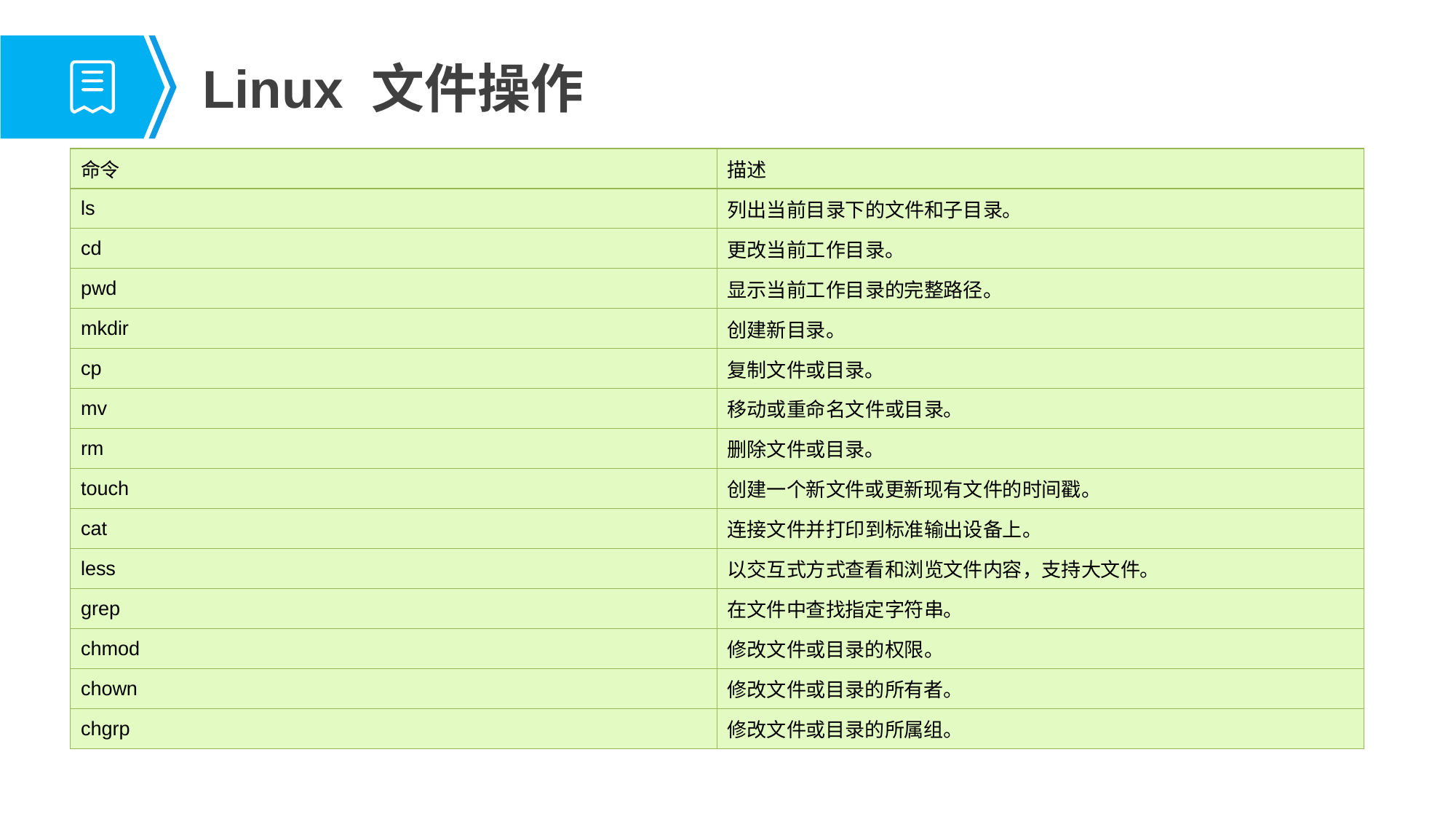

# Linux 文件操作
| 命令 | 描述 |
| --- | --- |
| ls | 列出当前目录下的文件和子目录。 |
| cd | 更改当前工作目录。 |
| pwd | 显示当前工作目录的完整路径。 |
| mkdir | 创建新目录。 |
| cp | 复制文件或目录。 |
| mv | 移动或重命名文件或目录。 |
| rm | 删除文件或目录。 |
| touch | 创建一个新文件或更新现有文件的时间戳。 |
| cat | 连接文件并打印到标准输出设备上。 |
| less | 以交互式方式查看和浏览文件内容，支持大文件。 |
| grep | 在文件中查找指定字符串。 |
| chmod | 修改文件或目录的权限。 |
| chown | 修改文件或目录的所有者。 |
| chgrp | 修改文件或目录的所属组。 |